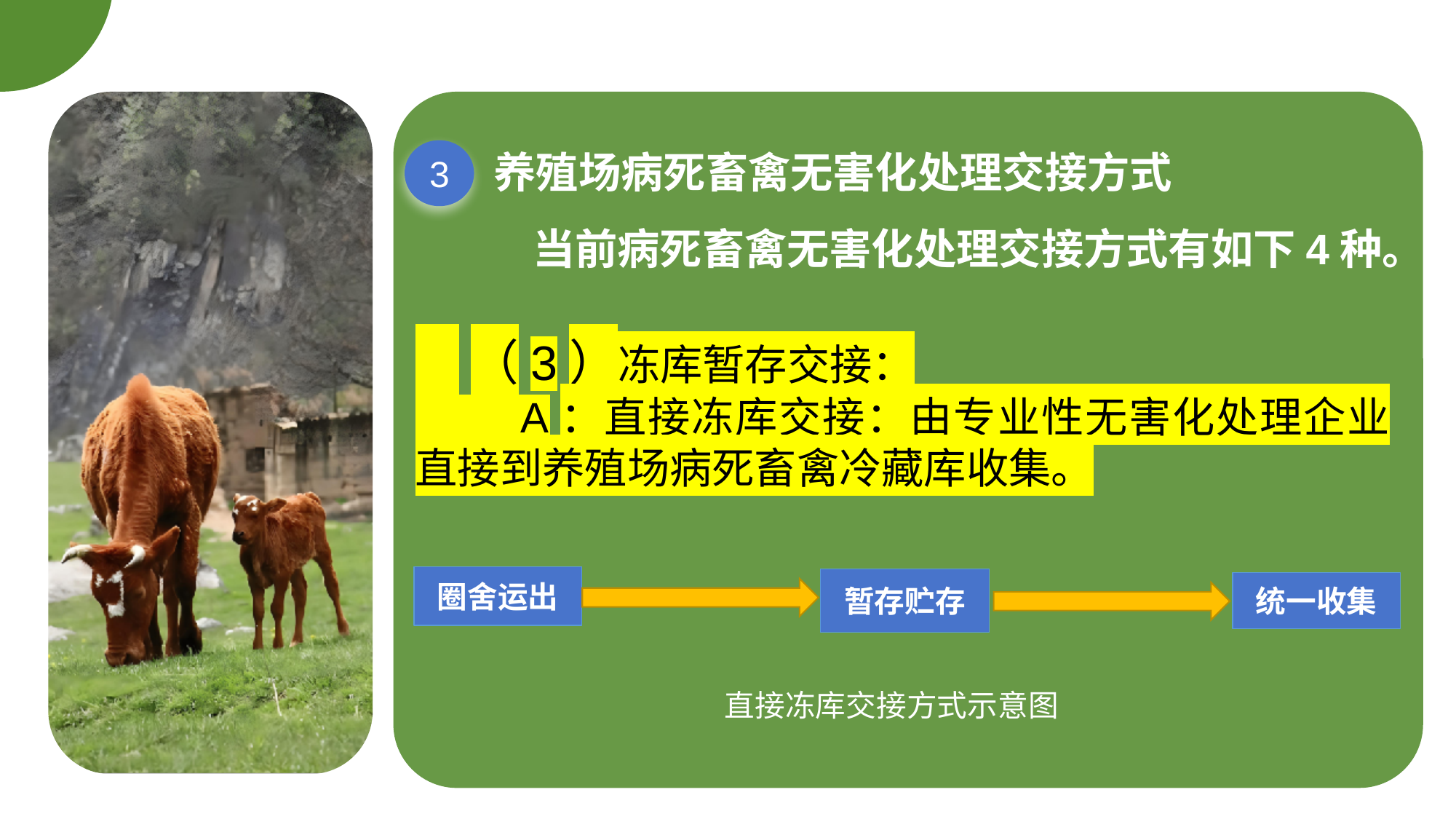

养殖场病死畜禽无害化处理交接方式
      当前病死畜禽无害化处理交接方式有如下4种。

3
    （3）冻库暂存交接：
        A：直接冻库交接：由专业性无害化处理企业直接到养殖场病死畜禽冷藏库收集。

圈舍运出
暂存贮存
统一收集

直接冻库交接方式示意图